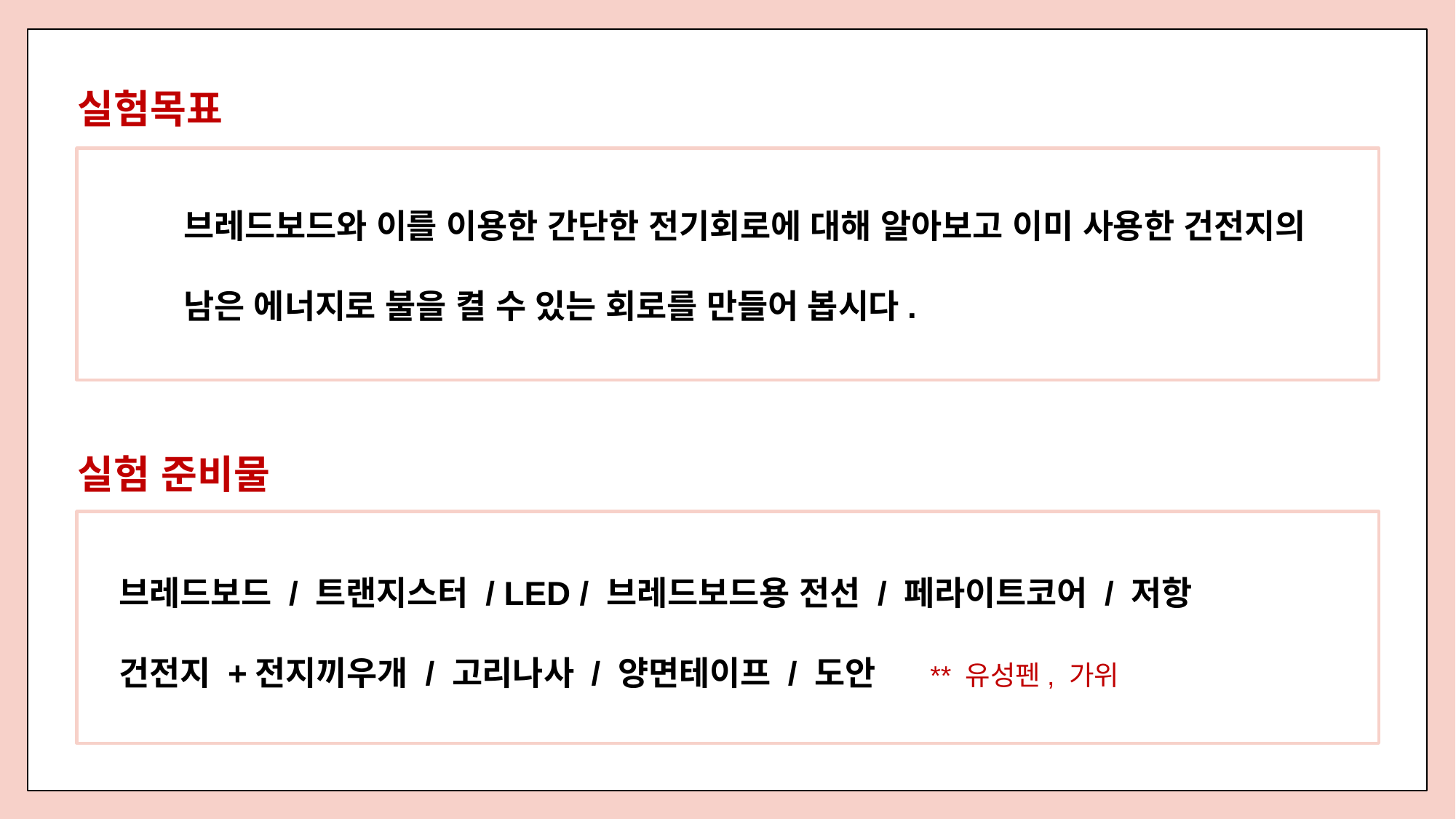

실험목표

브레드보드와 이를 이용한 간단한 전기회로에 대해 알아보고 이미 사용한 건전지의
남은 에너지로 불을 켤 수 있는 회로를 만들어 봅시다.
실험 준비물

브레드보드 / 트랜지스터 / LED / 브레드보드용 전선 / 페라이트코어 / 저항
건전지 +전지끼우개 / 고리나사 / 양면테이프 / 도안     ** 유성펜, 가위